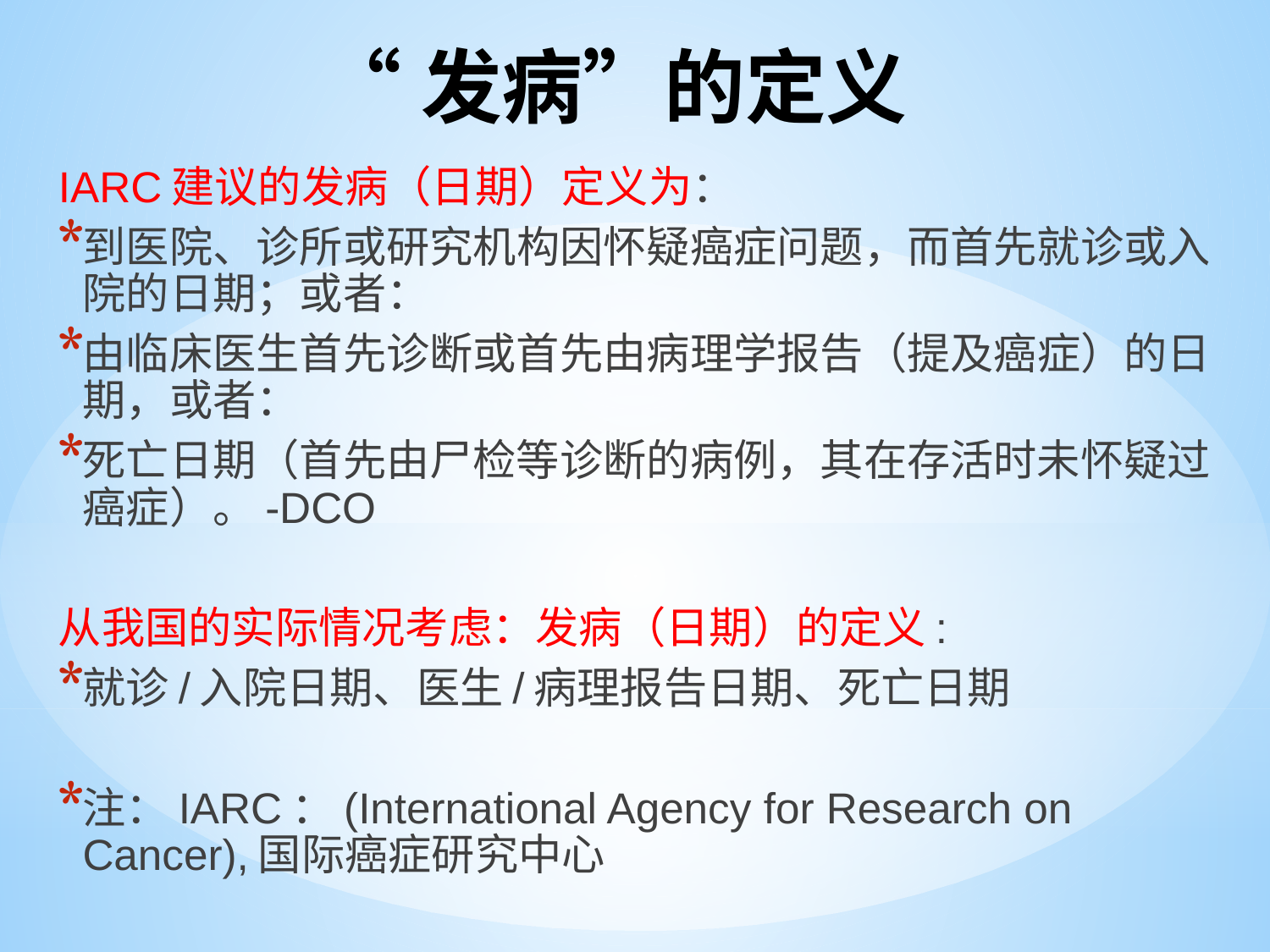

# “发病”的定义
IARC建议的发病（日期）定义为：
到医院、诊所或研究机构因怀疑癌症问题，而首先就诊或入院的日期；或者：
由临床医生首先诊断或首先由病理学报告（提及癌症）的日期，或者：
死亡日期（首先由尸检等诊断的病例，其在存活时未怀疑过癌症）。-DCO

从我国的实际情况考虑：发病（日期）的定义:
就诊/入院日期、医生/病理报告日期、死亡日期

注：IARC：(International Agency for Research on Cancer),国际癌症研究中心